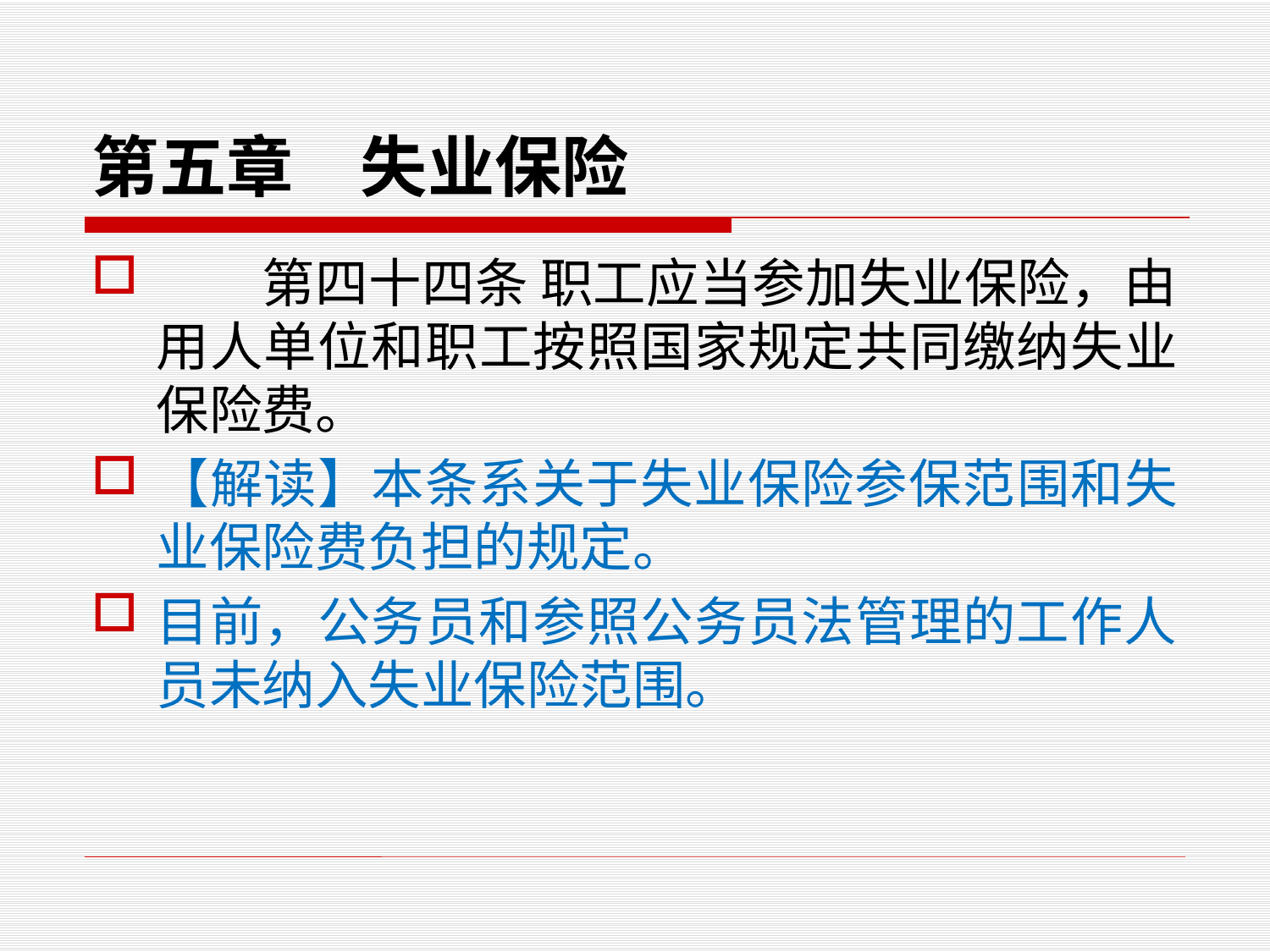

# 第五章　失业保险
　　第四十四条 职工应当参加失业保险，由用人单位和职工按照国家规定共同缴纳失业保险费。
【解读】本条系关于失业保险参保范围和失业保险费负担的规定。
目前，公务员和参照公务员法管理的工作人员未纳入失业保险范围。